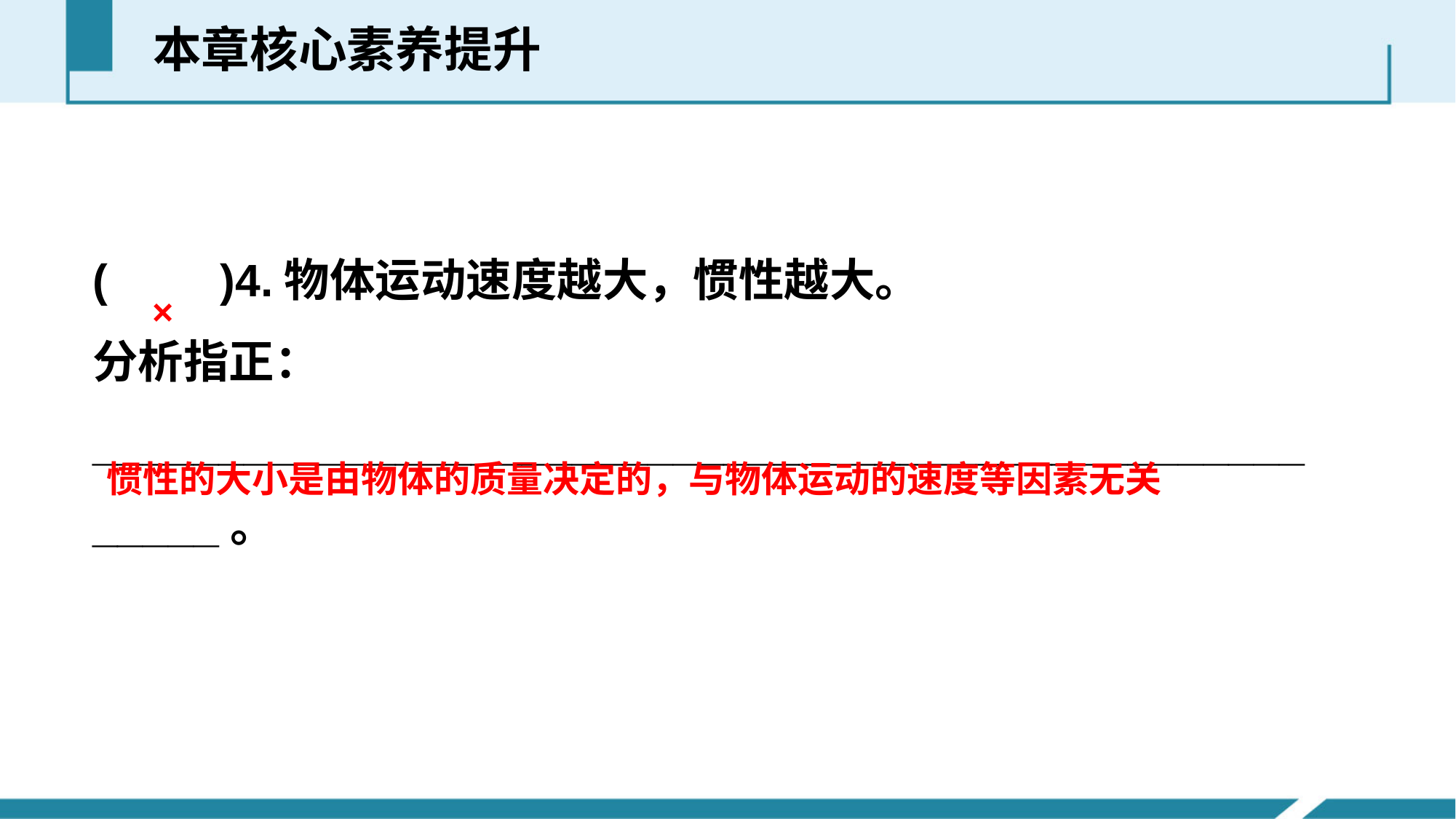

本章核心素养提升
(　　)4.物体运动速度越大，惯性越大。
分析指正：_____________________________________________________。
×
惯性的大小是由物体的质量决定的，与物体运动的速度等因素无关